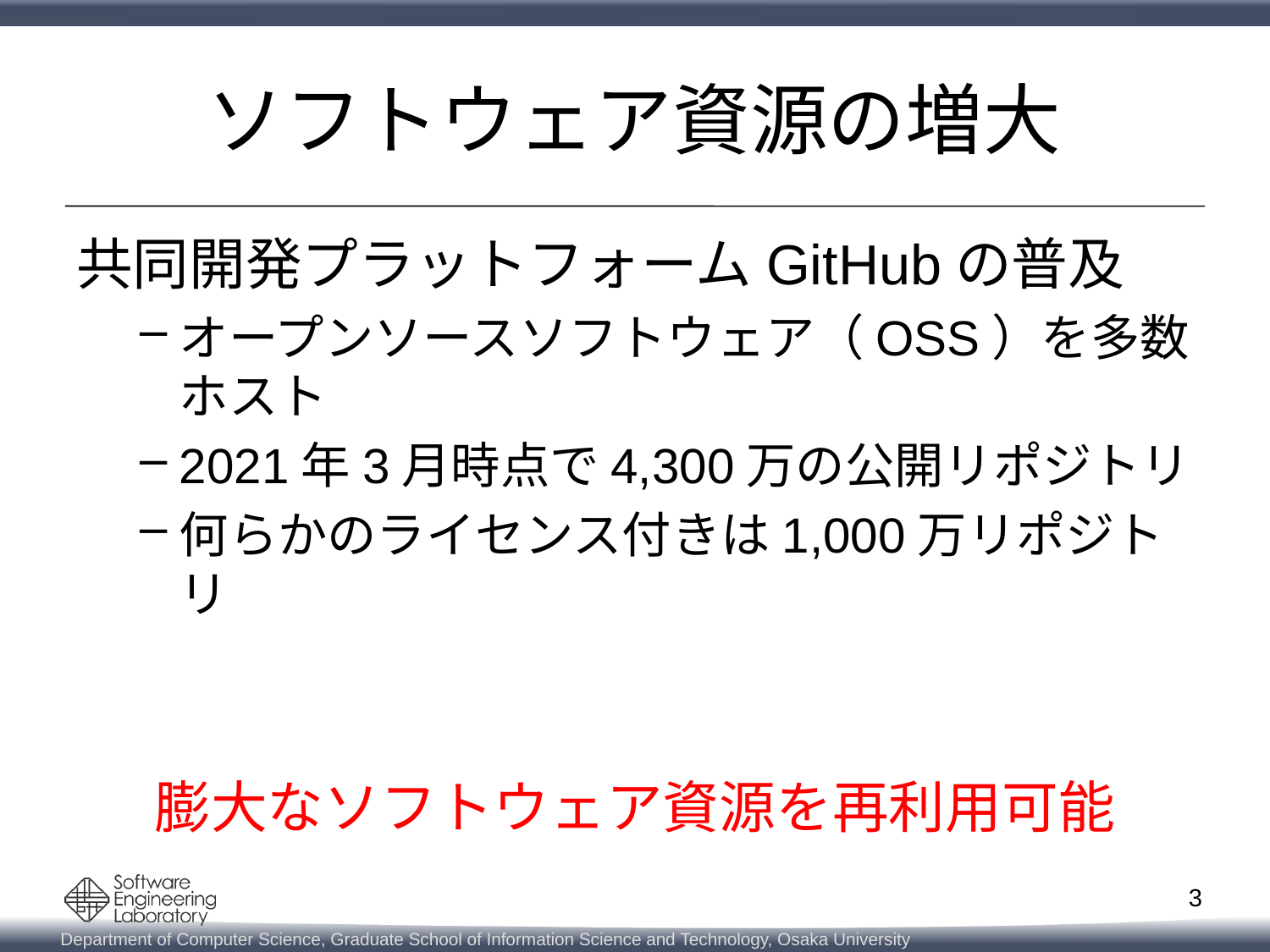

# ソフトウェア資源の増大
共同開発プラットフォームGitHubの普及
オープンソースソフトウェア（OSS）を多数ホスト
2021年3月時点で4,300万の公開リポジトリ
何らかのライセンス付きは1,000万リポジトリ

膨大なソフトウェア資源を再利用可能
3